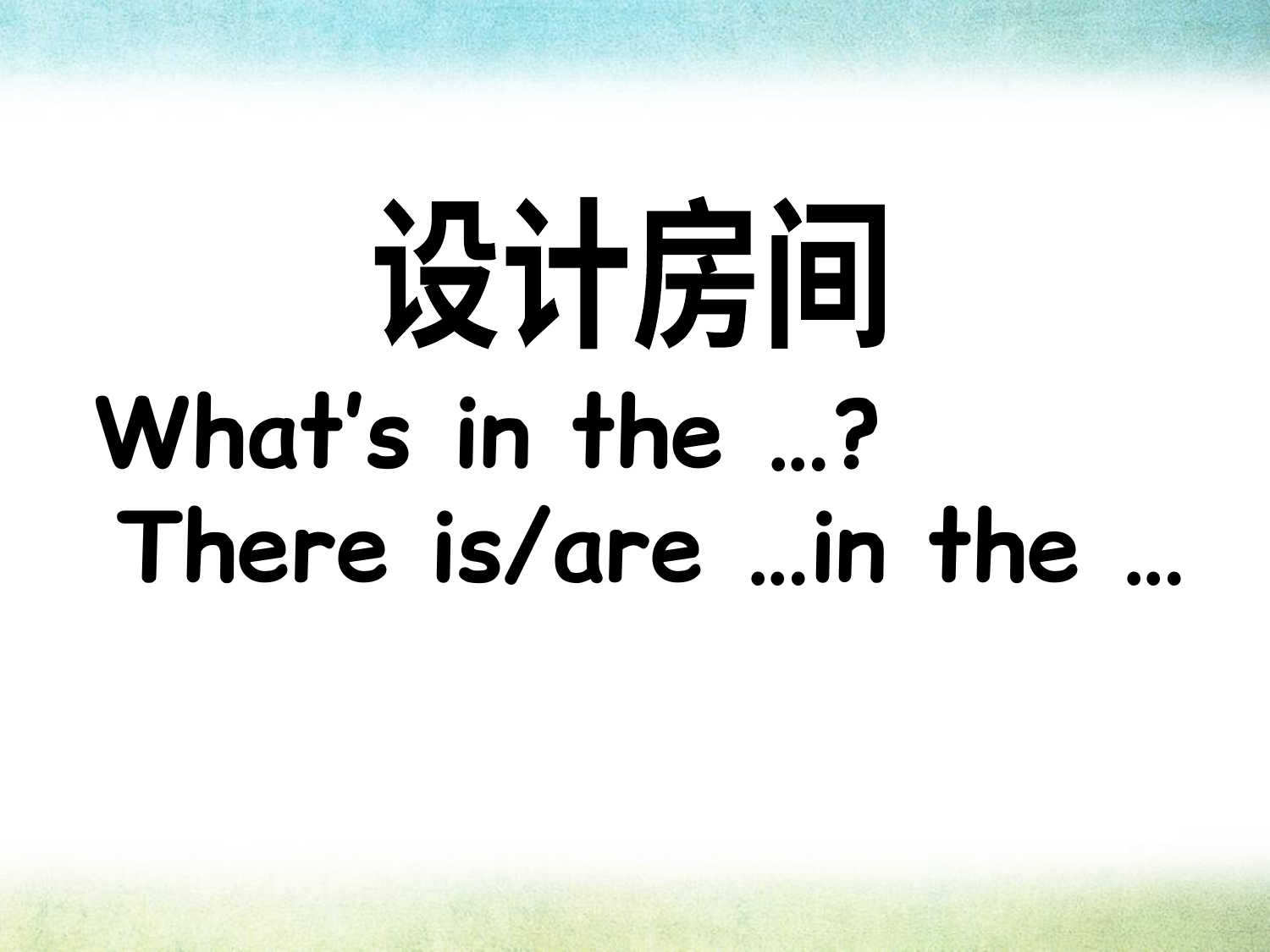

设计房间

    What’s in the …?
  There is/are …in the …